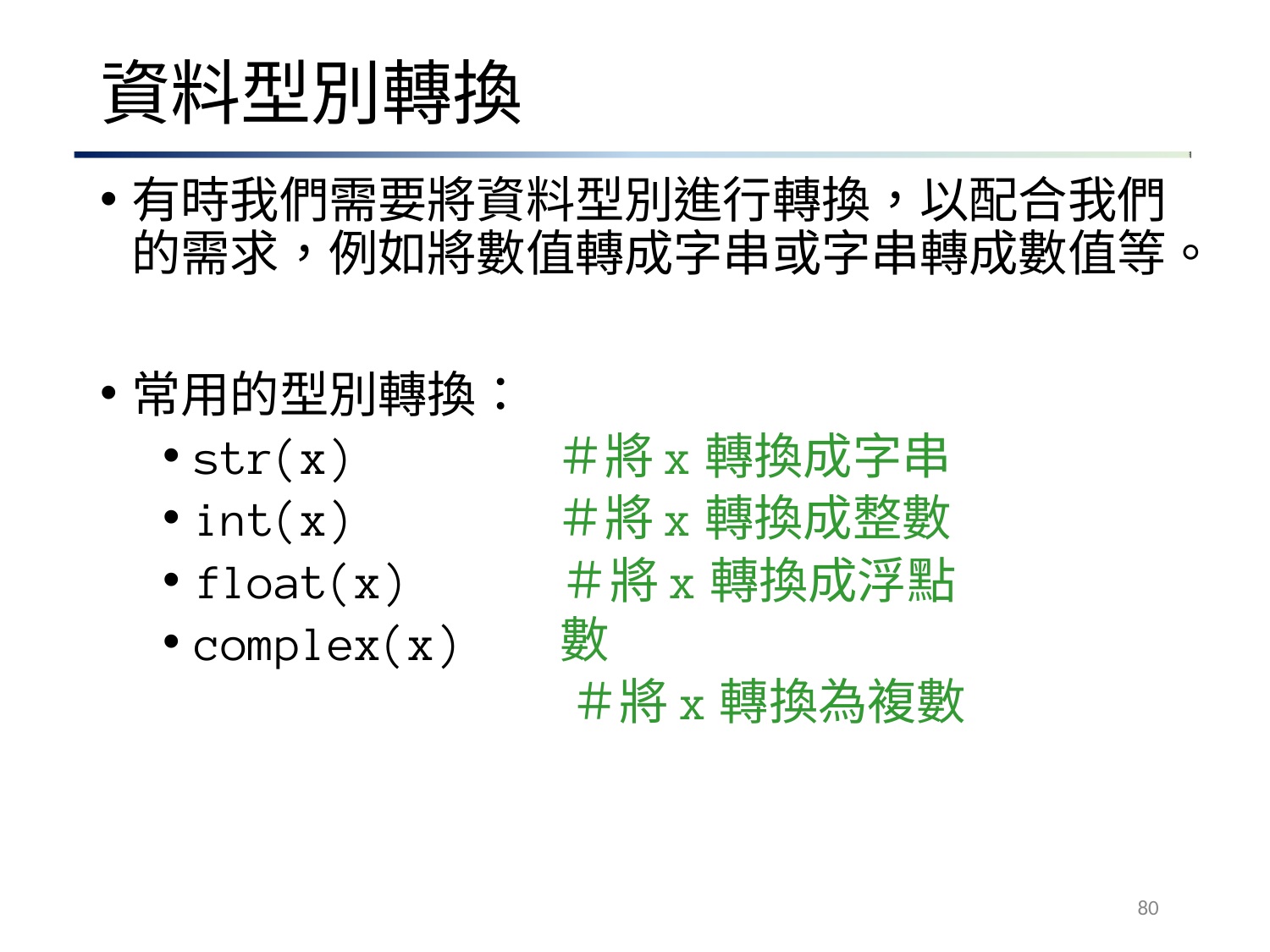

# 資料型別轉換
有時我們需要將資料型別進行轉換，以配合我們 的需求，例如將數值轉成字串或字串轉成數值等。
常用的型別轉換：
str(x)
int(x)
float(x)
complex(x)
＃將x轉換成字串
＃將x轉換成整數
＃將x轉換成浮點數
＃將x轉換為複數
80